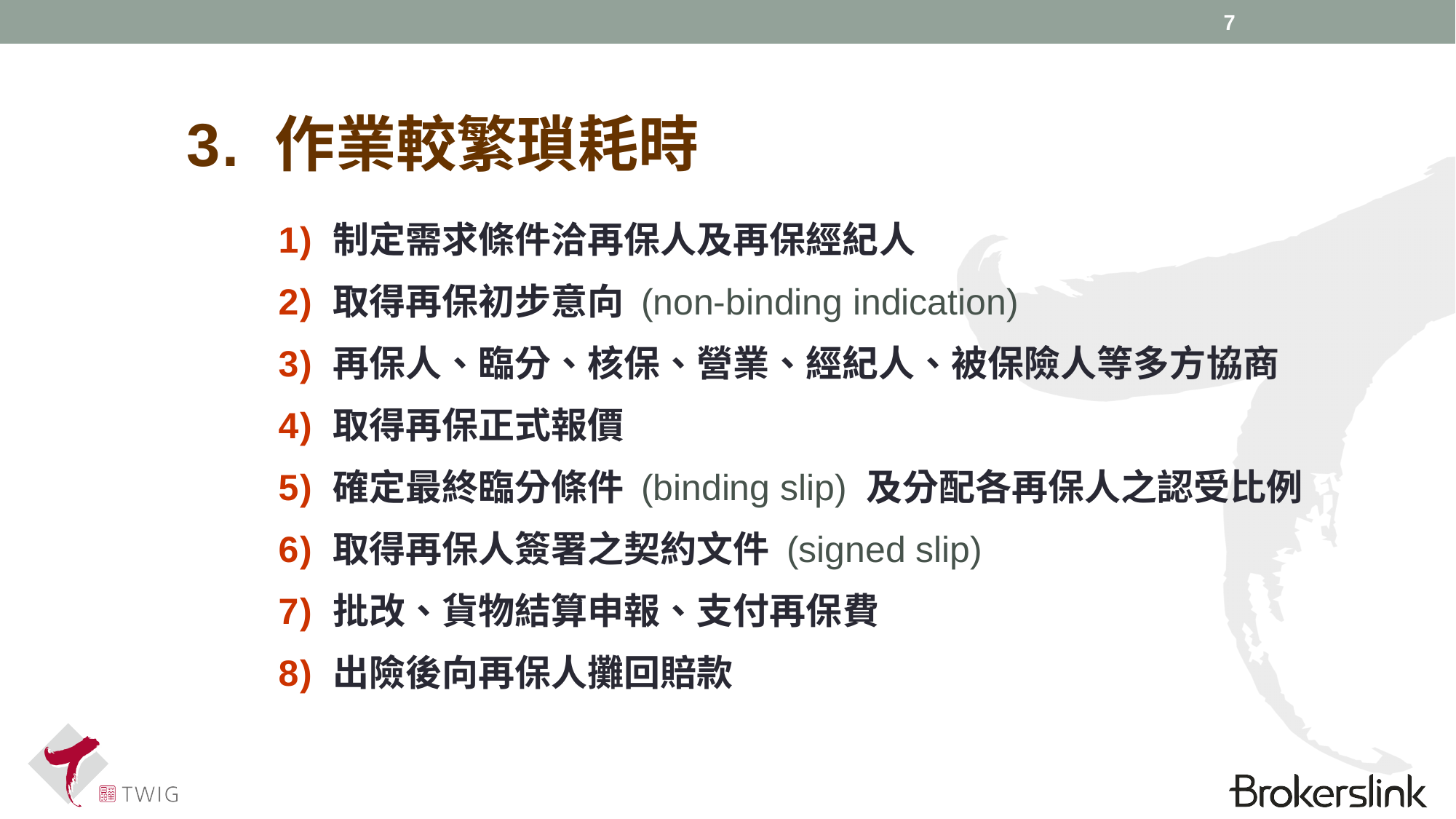

7
作業較繁瑣耗時
制定需求條件洽再保人及再保經紀人
取得再保初步意向 (non-binding indication)
再保人、臨分、核保、營業、經紀人、被保險人等多方協商
取得再保正式報價
確定最終臨分條件 (binding slip) 及分配各再保人之認受比例
取得再保人簽署之契約文件 (signed slip)
批改、貨物結算申報、支付再保費
出險後向再保人攤回賠款